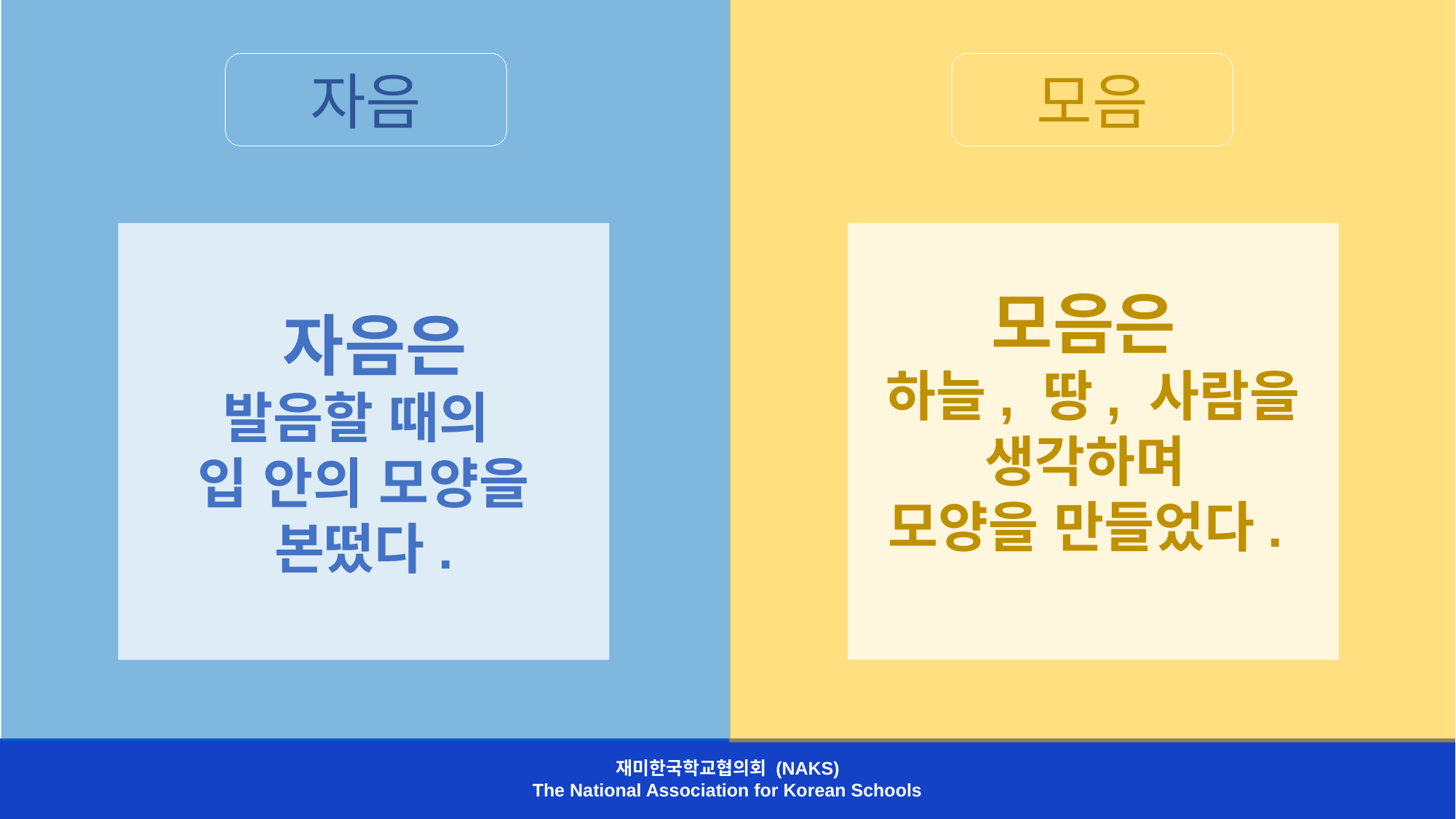

자음
모음
 자음은
발음할 때의
입 안의 모양을
본떴다.
모음은
하늘, 땅, 사람을
생각하며
모양을 만들었다.

재미한국학교협의회 (NAKS)
The National Association for Korean Schools